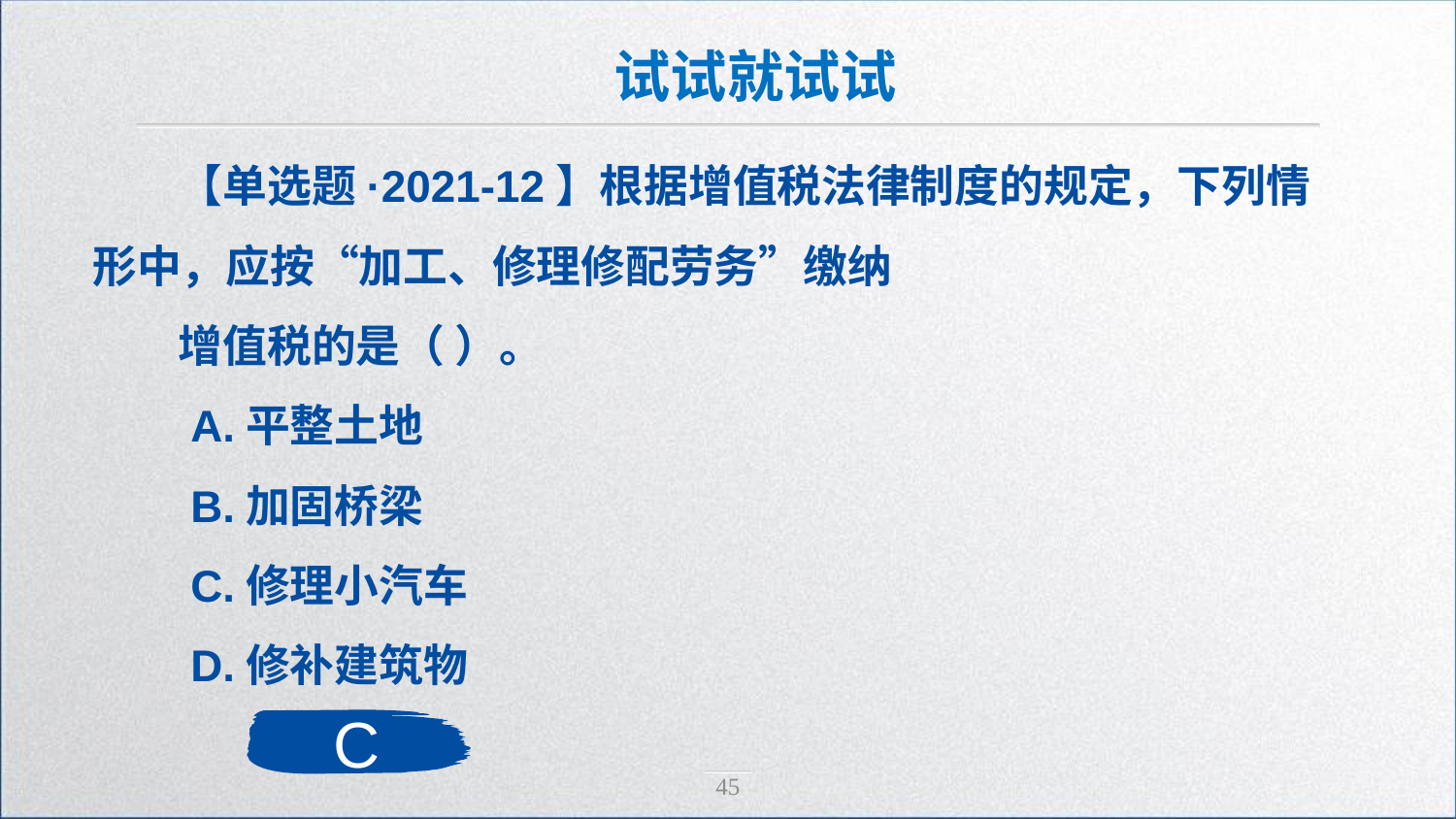

试试就试试
【单选题·2021-12】根据增值税法律制度的规定，下列情形中，应按“加工、修理修配劳务”缴纳
增值税的是（ ）。
 A.平整土地
 B.加固桥梁
 C.修理小汽车
 D.修补建筑物

C
45